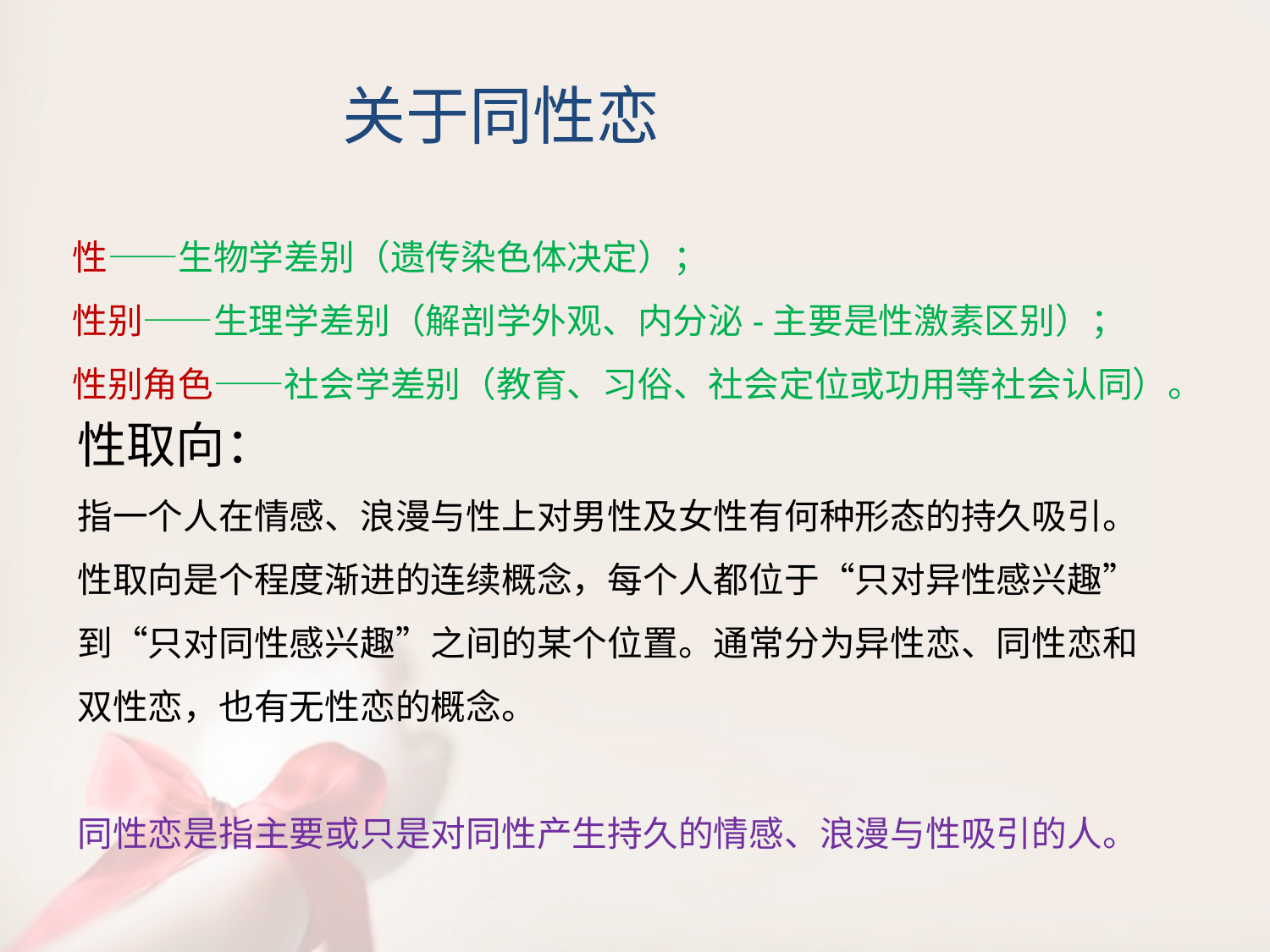

关于同性恋
性——生物学差别（遗传染色体决定）；
性别——生理学差别（解剖学外观、内分泌-主要是性激素区别）；
性别角色——社会学差别（教育、习俗、社会定位或功用等社会认同）。

性取向：
指一个人在情感、浪漫与性上对男性及女性有何种形态的持久吸引。
性取向是个程度渐进的连续概念，每个人都位于“只对异性感兴趣”到“只对同性感兴趣”之间的某个位置。通常分为异性恋、同性恋和双性恋，也有无性恋的概念。

同性恋是指主要或只是对同性产生持久的情感、浪漫与性吸引的人。